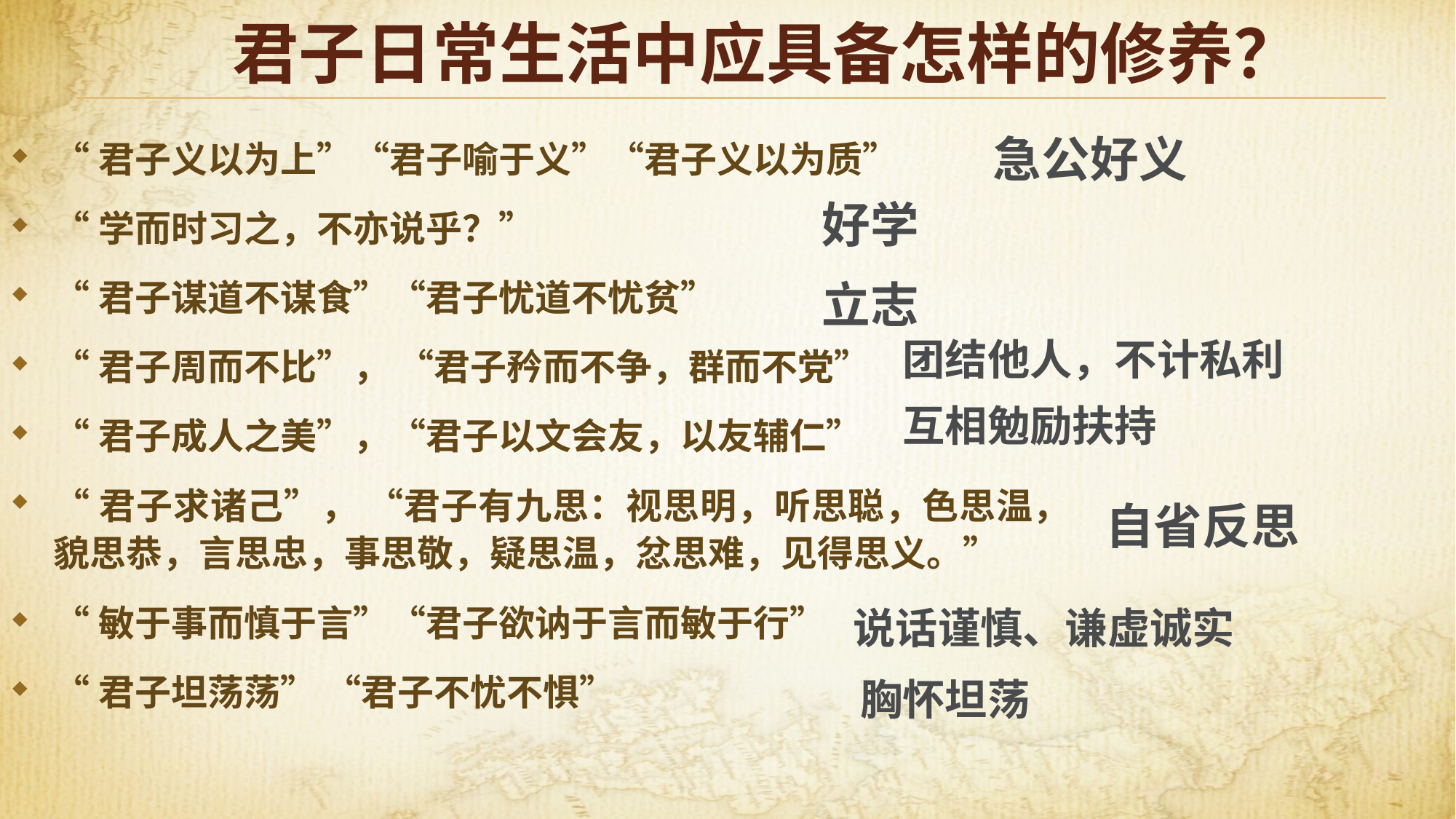

# 君子日常生活中应具备怎样的修养？
急公好义
“君子义以为上”“君子喻于义”“君子义以为质”
“学而时习之，不亦说乎？”
“君子谋道不谋食”“君子忧道不忧贫”
“君子周而不比”， “君子矜而不争，群而不党”
“君子成人之美”，“君子以文会友，以友辅仁”
“君子求诸己”， “君子有九思：视思明，听思聪，色思温，貌思恭，言思忠，事思敬，疑思温，忿思难，见得思义。”
“敏于事而慎于言”“君子欲讷于言而敏于行”
“君子坦荡荡” “君子不忧不惧”

好学
立志
团结他人，不计私利
互相勉励扶持
自省反思
说话谨慎、谦虚诚实
胸怀坦荡